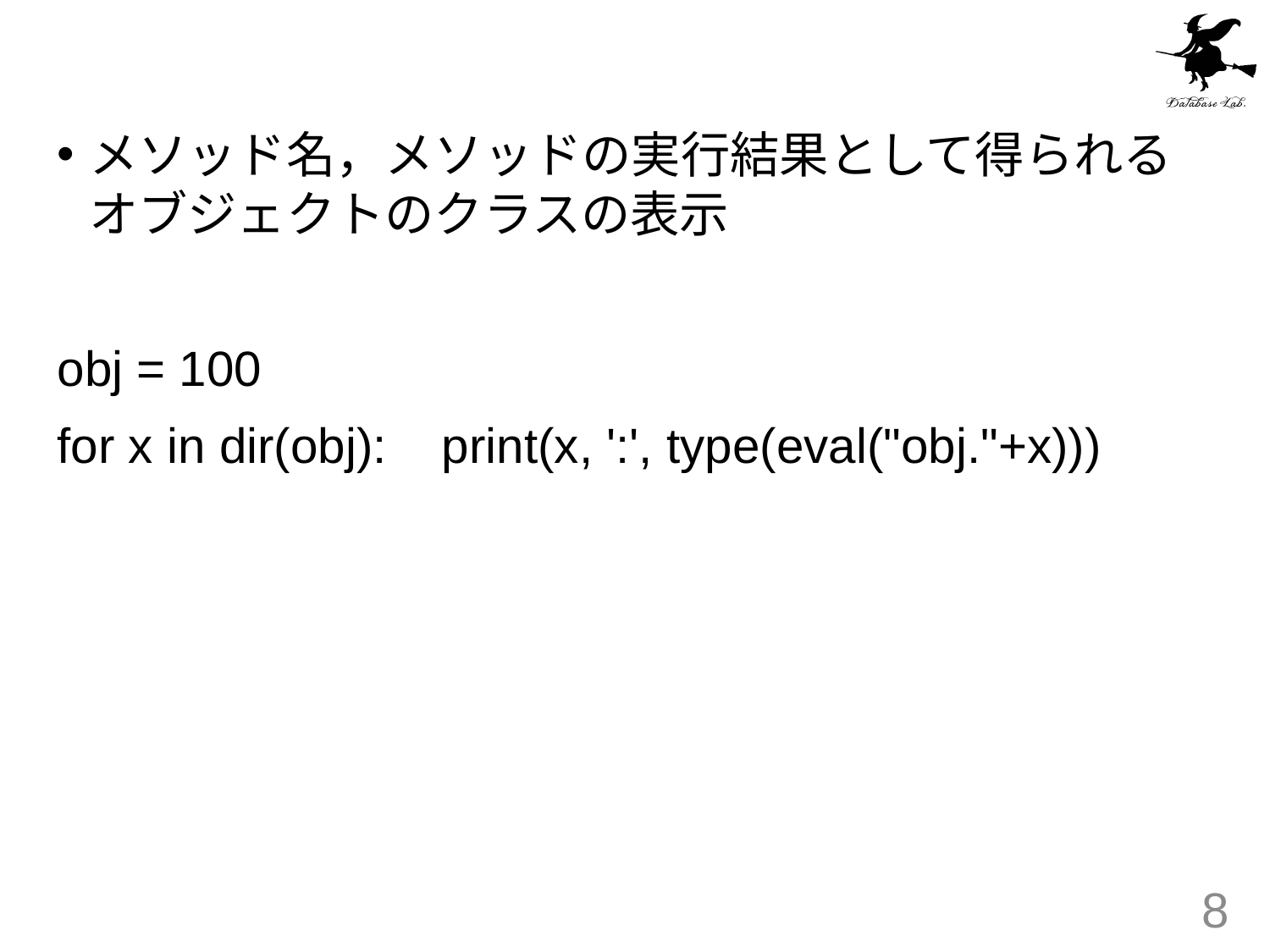

#
メソッド名，メソッドの実行結果として得られるオブジェクトのクラスの表示

obj = 100
for x in dir(obj):    print(x, ':', type(eval("obj."+x)))

8